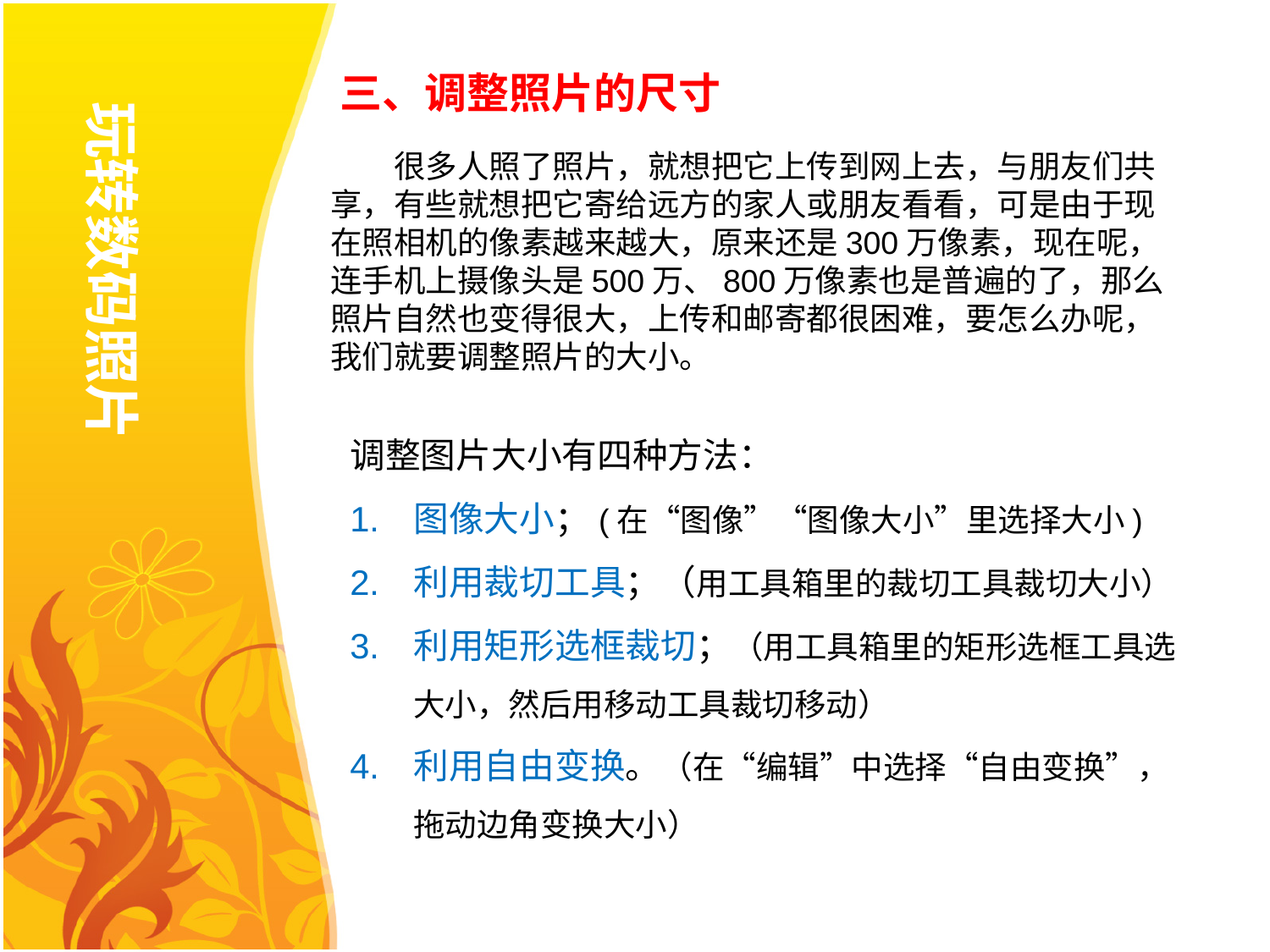

三、调整照片的尺寸
玩转数码照片
很多人照了照片，就想把它上传到网上去，与朋友们共享，有些就想把它寄给远方的家人或朋友看看，可是由于现在照相机的像素越来越大，原来还是300万像素，现在呢，连手机上摄像头是500万、800万像素也是普遍的了，那么照片自然也变得很大，上传和邮寄都很困难，要怎么办呢，我们就要调整照片的大小。
调整图片大小有四种方法：
图像大小；(在“图像”“图像大小”里选择大小)
利用裁切工具；（用工具箱里的裁切工具裁切大小）
利用矩形选框裁切；（用工具箱里的矩形选框工具选大小，然后用移动工具裁切移动）
利用自由变换。（在“编辑”中选择“自由变换”，拖动边角变换大小）